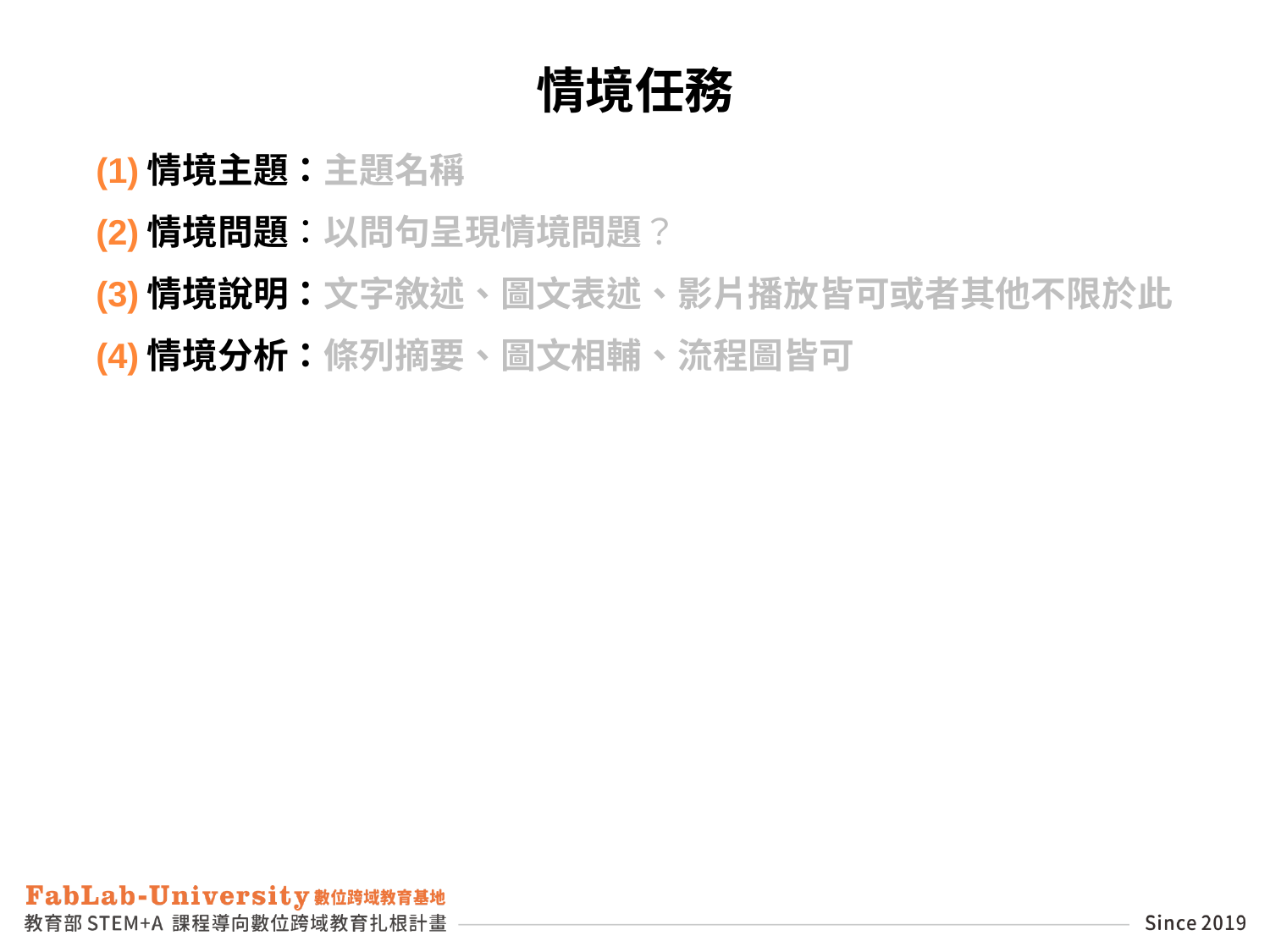

# 情境任務
(1)情境主題：主題名稱
(2)情境問題：以問句呈現情境問題？
(3)情境說明：文字敘述、圖文表述、影片播放皆可​或者其他不限於此​
(4)情境分析：條列摘要、圖文相輔、流程圖皆可​